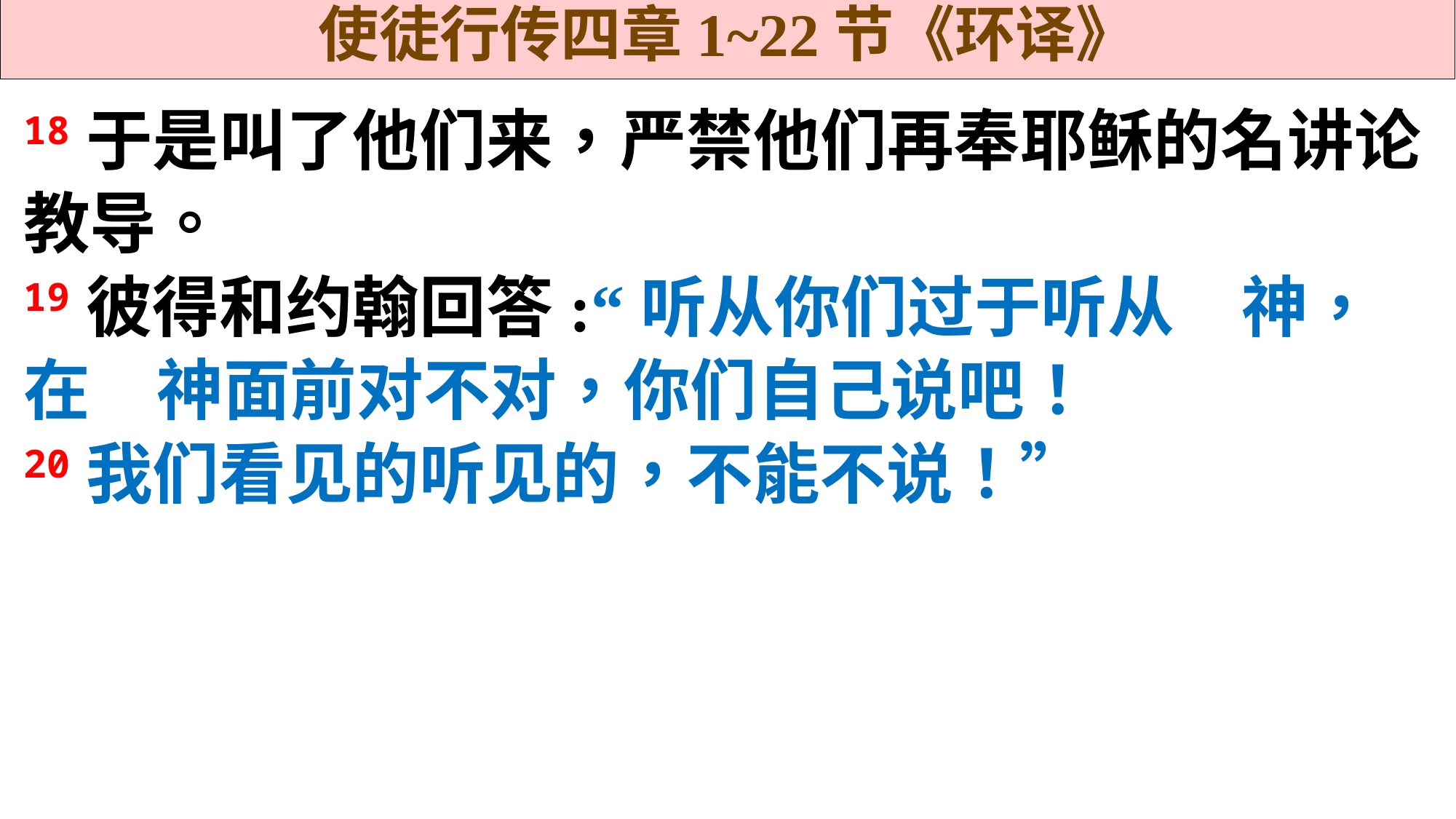

使徒行传四章1~22节《环译》
18于是叫了他们来，严禁他们再奉耶稣的名讲论教导。
19彼得和约翰回答:“听从你们过于听从　神，在　神面前对不对，你们自己说吧！
20我们看见的听见的，不能不说！”